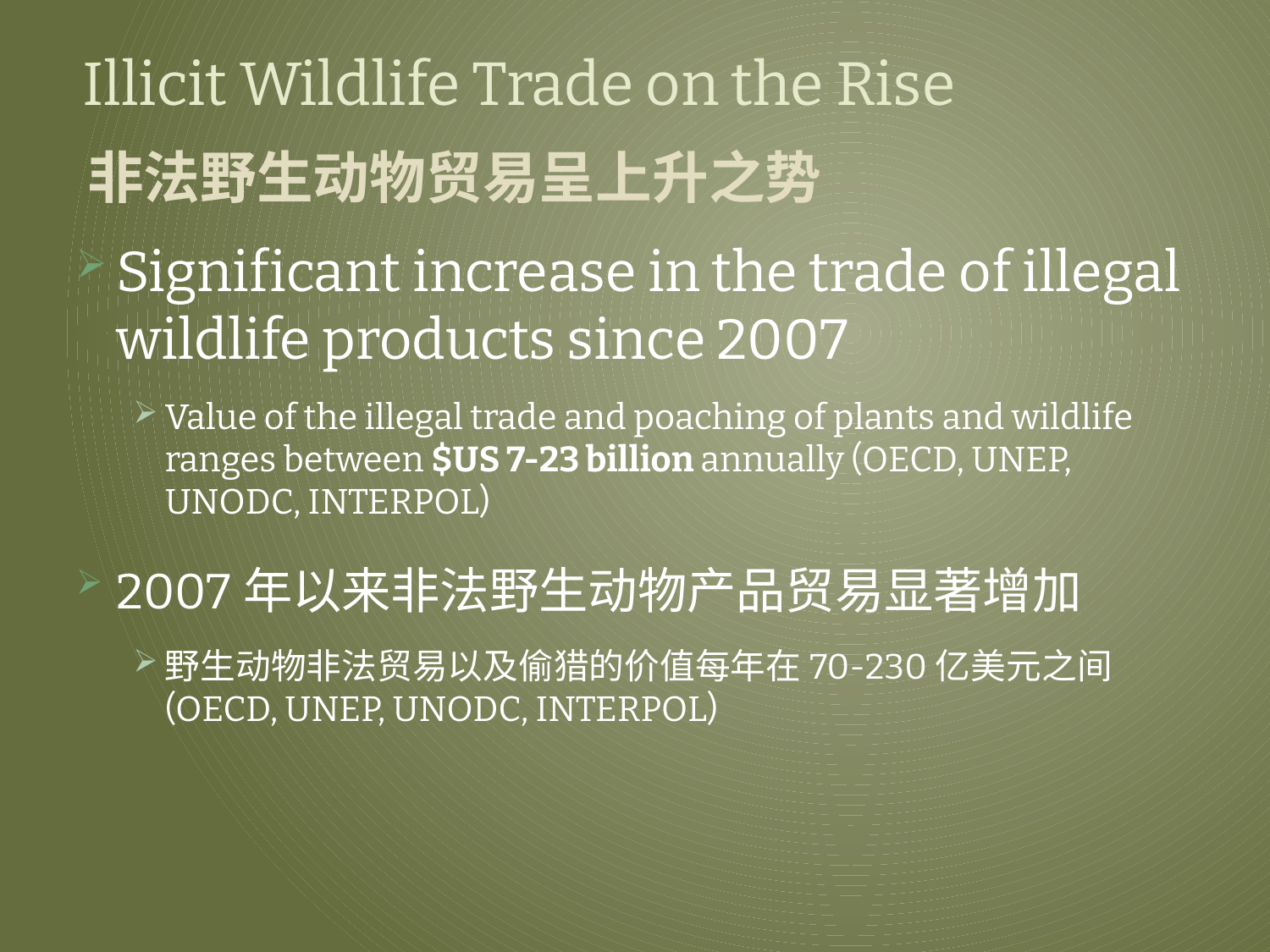

# Illicit Wildlife Trade on the Rise
非法野生动物贸易呈上升之势
Significant increase in the trade of illegal wildlife products since 2007

Value of the illegal trade and poaching of plants and wildlife ranges between $US 7-23 billion annually (OECD, UNEP, UNODC, INTERPOL)

2007年以来非法野生动物产品贸易显著增加

野生动物非法贸易以及偷猎的价值每年在70-230亿美元之间 (OECD, UNEP, UNODC, INTERPOL)